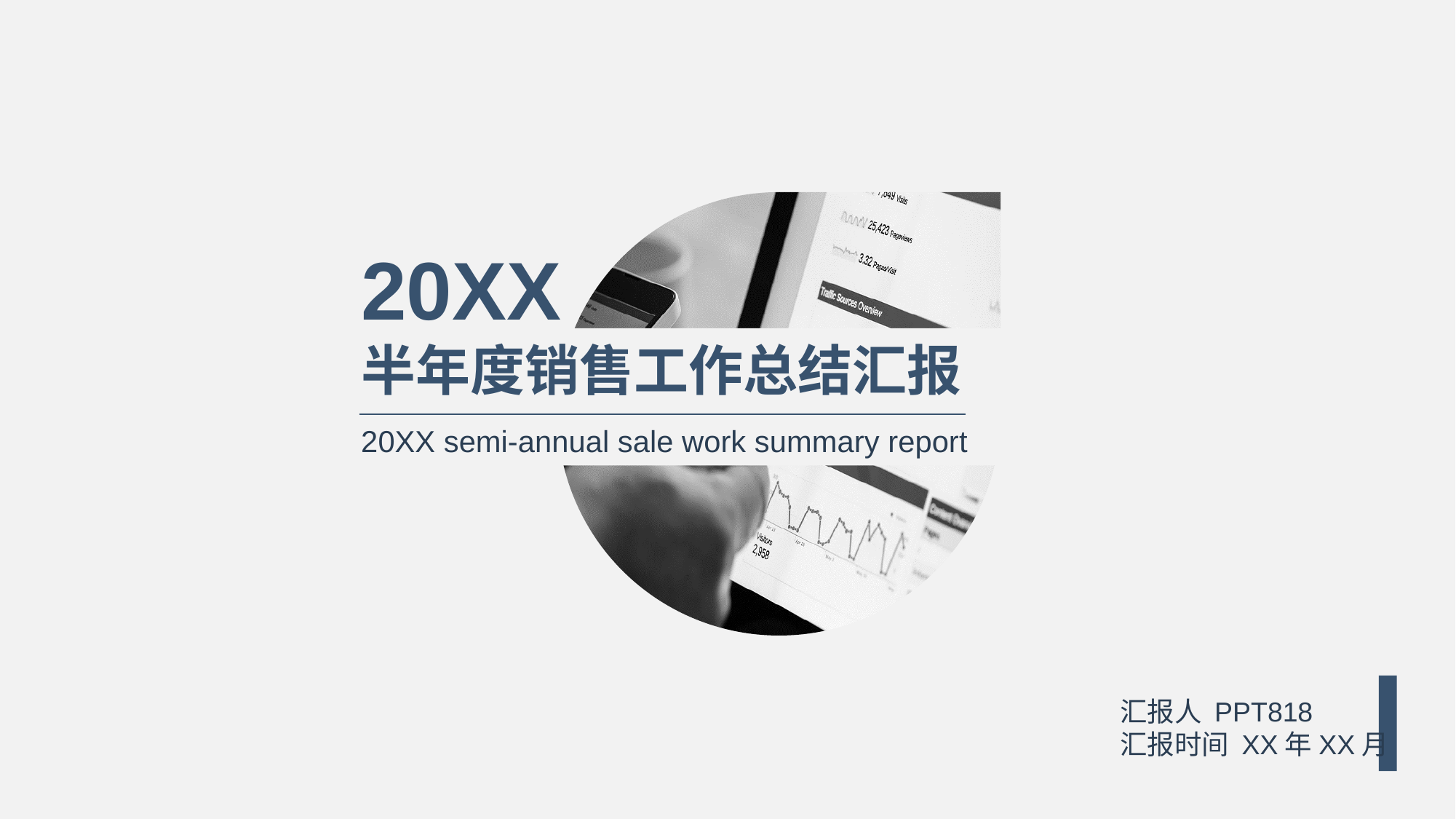

20XX
半年度销售工作总结汇报

20XX semi-annual sale work summary report

汇报人 PPT818
汇报时间 XX年XX月